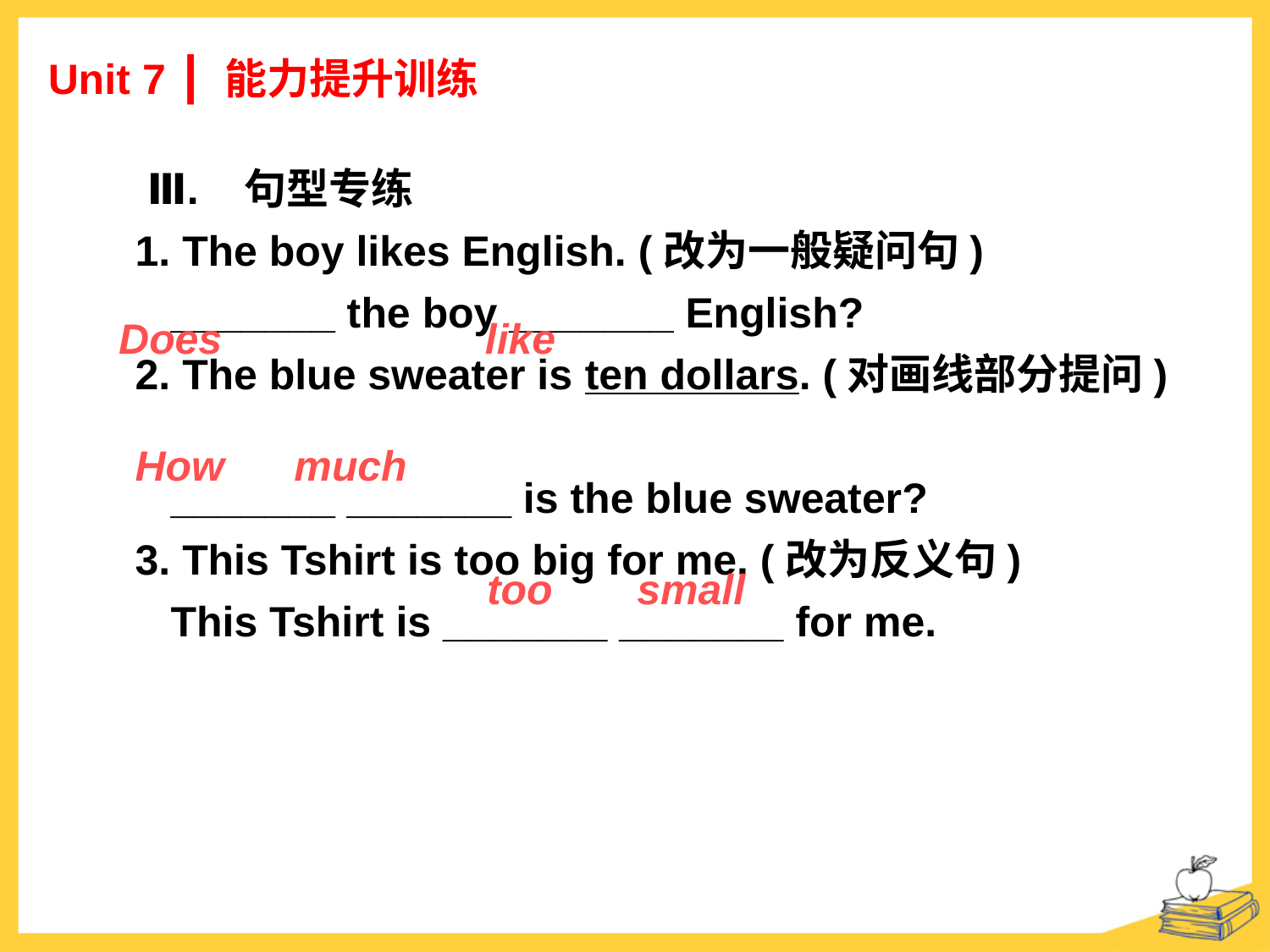

Unit 7 ┃ 能力提升训练
 Ⅲ.   句型专练
1. The boy likes English. (改为一般疑问句)
   _______ the boy _______ English?
2. The blue sweater is ten dollars. (对画线部分提问)
   _______ _______ is the blue sweater?
3. This T­shirt is too big for me. (改为反义句)
   This T­shirt is _______ _______ for me.
Does
like
How
much
too
small